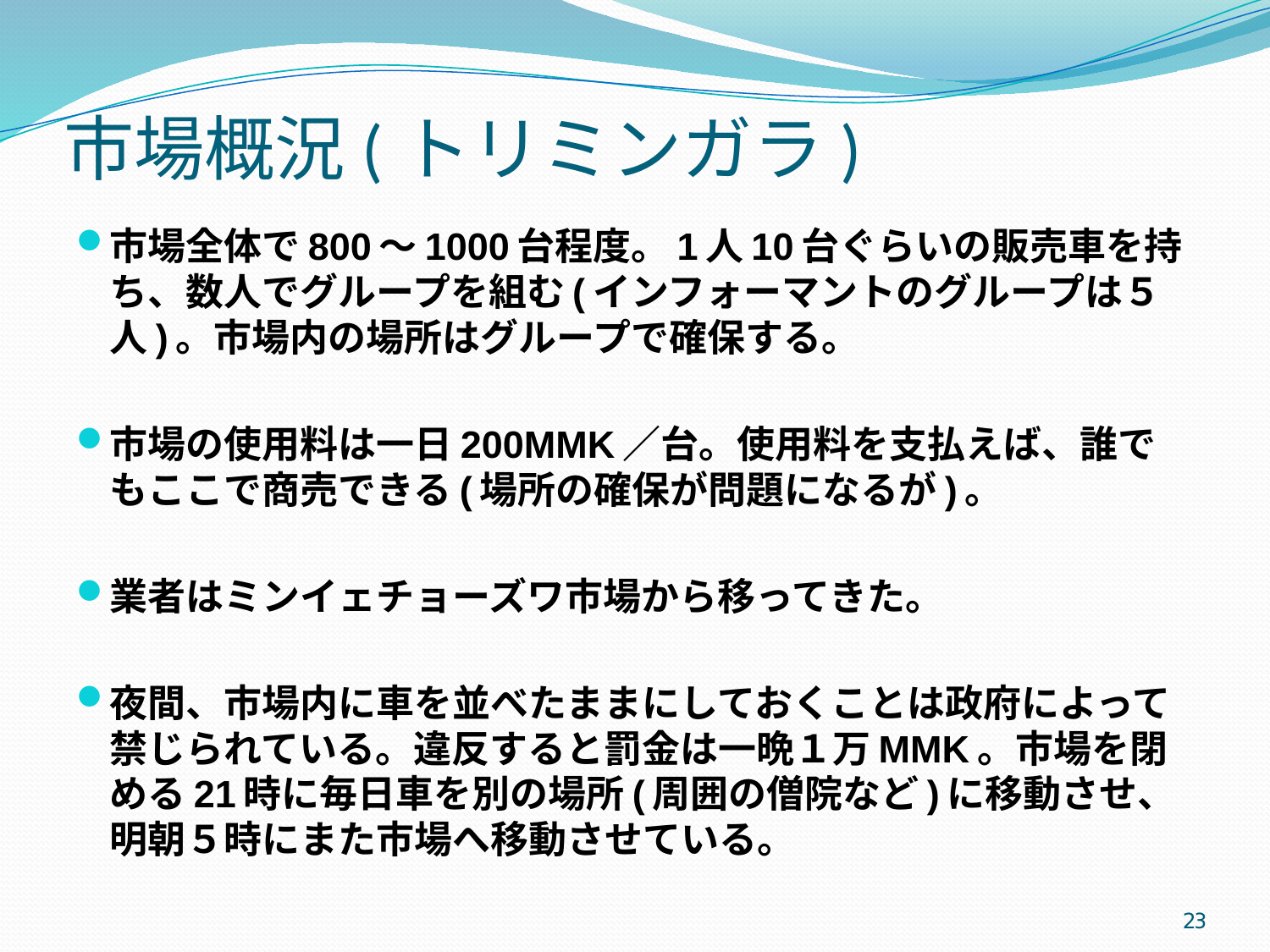

市場概況(トリミンガラ)
市場全体で800～1000台程度。1人10台ぐらいの販売車を持ち、数人でグループを組む(インフォーマントのグループは５人)。市場内の場所はグループで確保する。

市場の使用料は一日200MMK／台。使用料を支払えば、誰でもここで商売できる(場所の確保が問題になるが)。

業者はミンイェチョーズワ市場から移ってきた。

夜間、市場内に車を並べたままにしておくことは政府によって禁じられている。違反すると罰金は一晩１万MMK。市場を閉める21時に毎日車を別の場所(周囲の僧院など)に移動させ、明朝５時にまた市場へ移動させている。
23